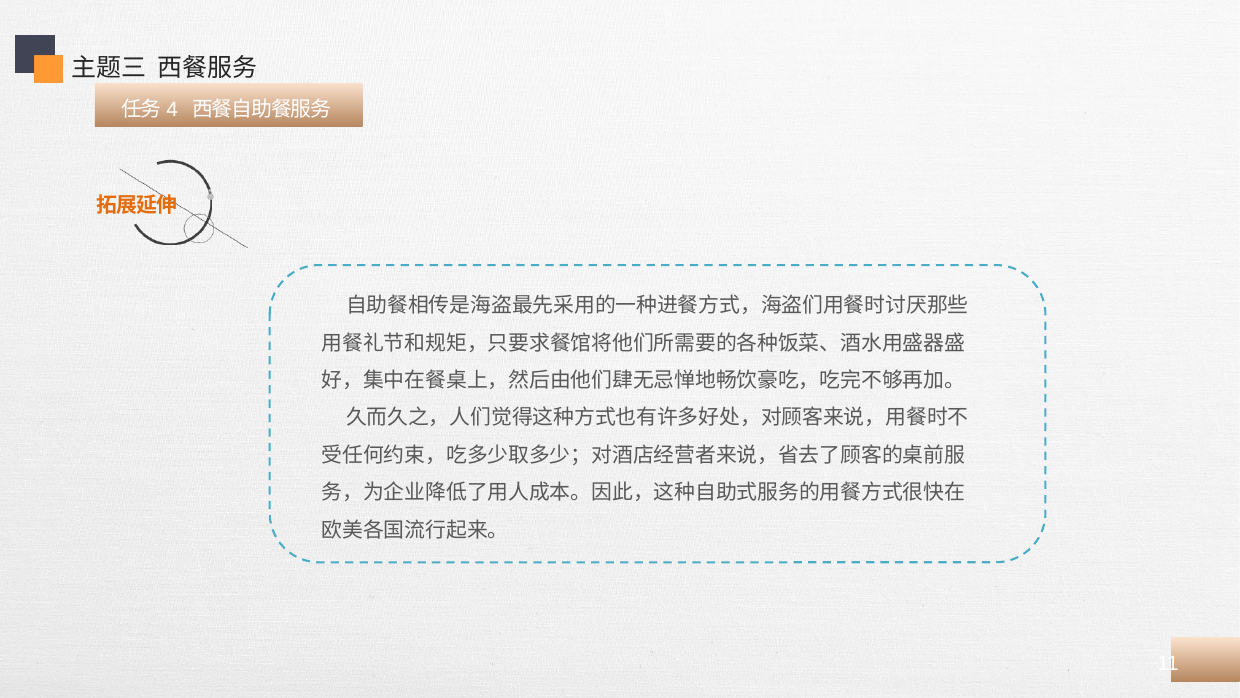

主题三  西餐服务

 任务4  西餐自助餐服务

    自助餐相传是海盗最先采用的一种进餐方式，海盗们用餐时讨厌那些用餐礼节和规矩，只要求餐馆将他们所需要的各种饭菜、酒水用盛器盛好，集中在餐桌上，然后由他们肆无忌惮地畅饮豪吃，吃完不够再加。
    久而久之，人们觉得这种方式也有许多好处，对顾客来说，用餐时不受任何约束，吃多少取多少；对酒店经营者来说，省去了顾客的桌前服务，为企业降低了用人成本。因此，这种自助式服务的用餐方式很快在欧美各国流行起来。